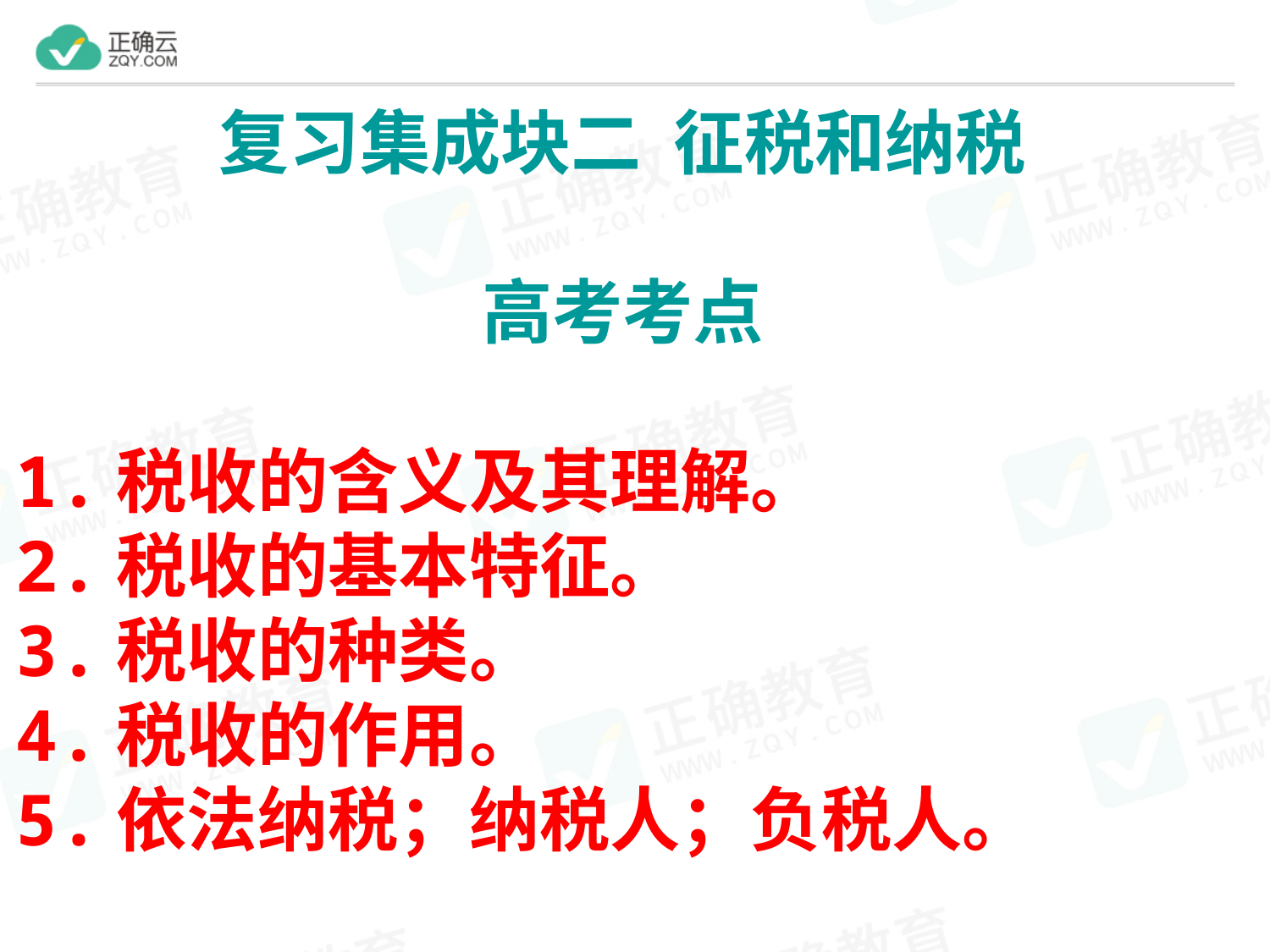

复习集成块二  征税和纳税

高考考点

1.税收的含义及其理解。
2.税收的基本特征。
3.税收的种类。
4.税收的作用。
5.依法纳税；纳税人；负税人。